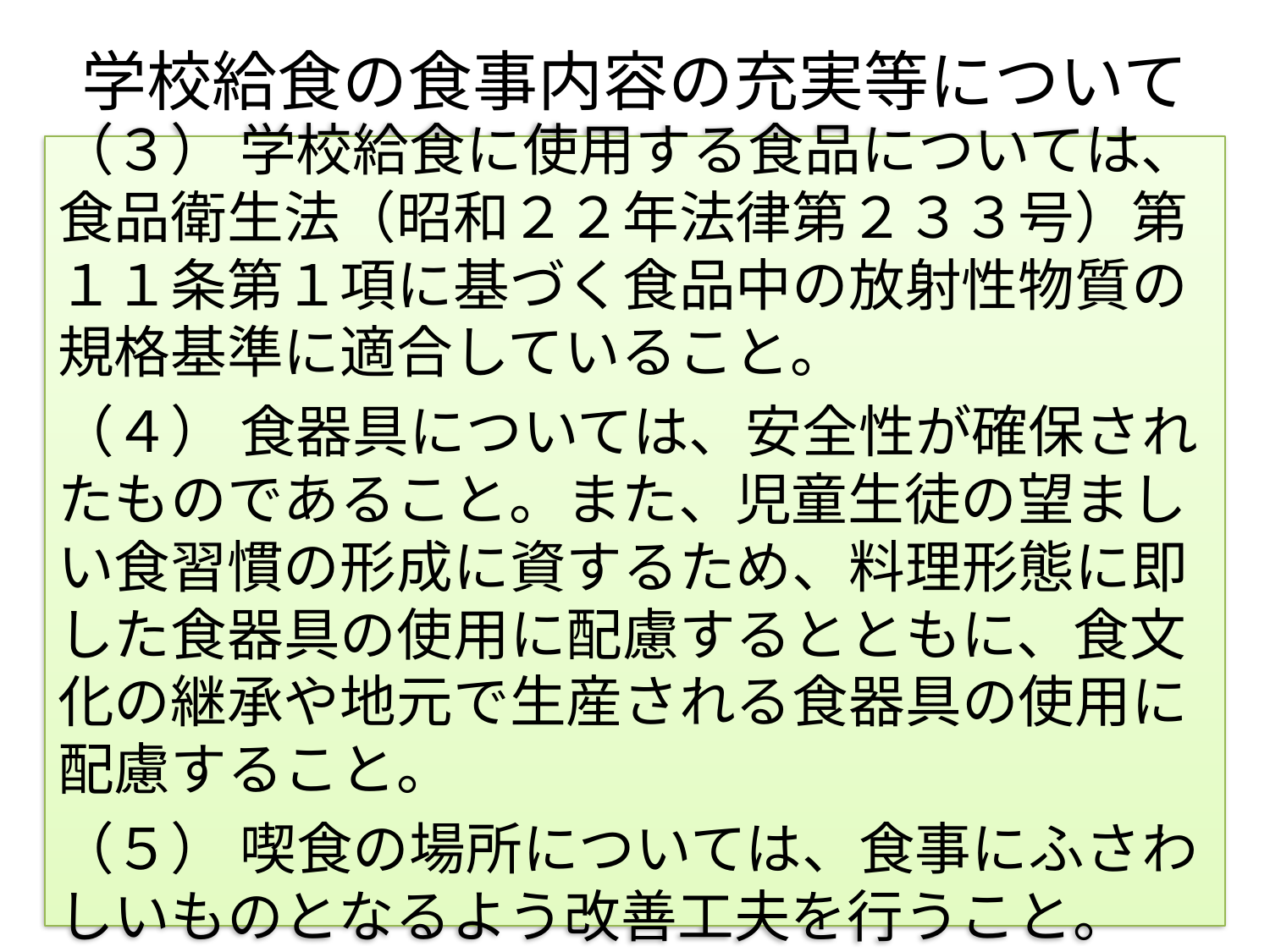

# 学校給食の食事内容の充実等について
（３） 学校給食に使用する食品については、食品衛生法（昭和２２年法律第２３３号）第１１条第１項に基づく食品中の放射性物質の規格基準に適合していること。
（４） 食器具については、安全性が確保されたものであること。また、児童生徒の望ましい食習慣の形成に資するため、料理形態に即した食器具の使用に配慮するとともに、食文化の継承や地元で生産される食器具の使用に配慮すること。
（５） 喫食の場所については、食事にふさわしいものとなるよう改善工夫を行うこと。